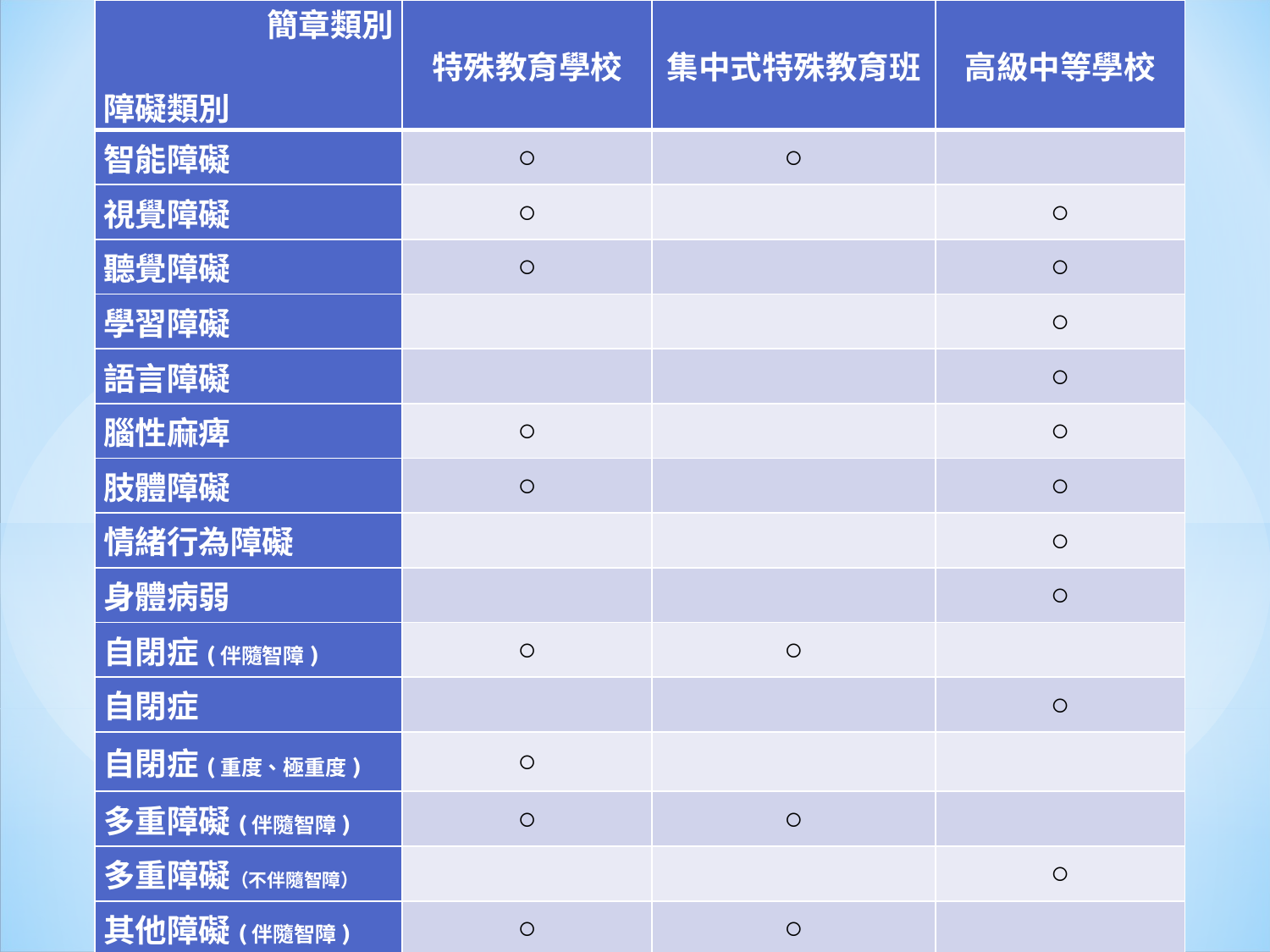

| 簡章類別   障礙類別 | 特殊教育學校 | 集中式特殊教育班 | 高級中等學校 |
| --- | --- | --- | --- |
| 智能障礙 | ○ | ○ |  |
| 視覺障礙 | ○ |  | ○ |
| 聽覺障礙 | ○ |  | ○ |
| 學習障礙 |  |  | ○ |
| 語言障礙 |  |  | ○ |
| 腦性麻痺 | ○ |  | ○ |
| 肢體障礙 | ○ |  | ○ |
| 情緒行為障礙 |  |  | ○ |
| 身體病弱 |  |  | ○ |
| 自閉症(伴隨智障) | ○ | ○ |  |
| 自閉症 |  |  | ○ |
| 自閉症(重度、極重度) | ○ |  |  |
| 多重障礙(伴隨智障) | ○ | ○ |  |
| 多重障礙（不伴隨智障） |  |  | ○ |
| 其他障礙(伴隨智障) | ○ | ○ |  |